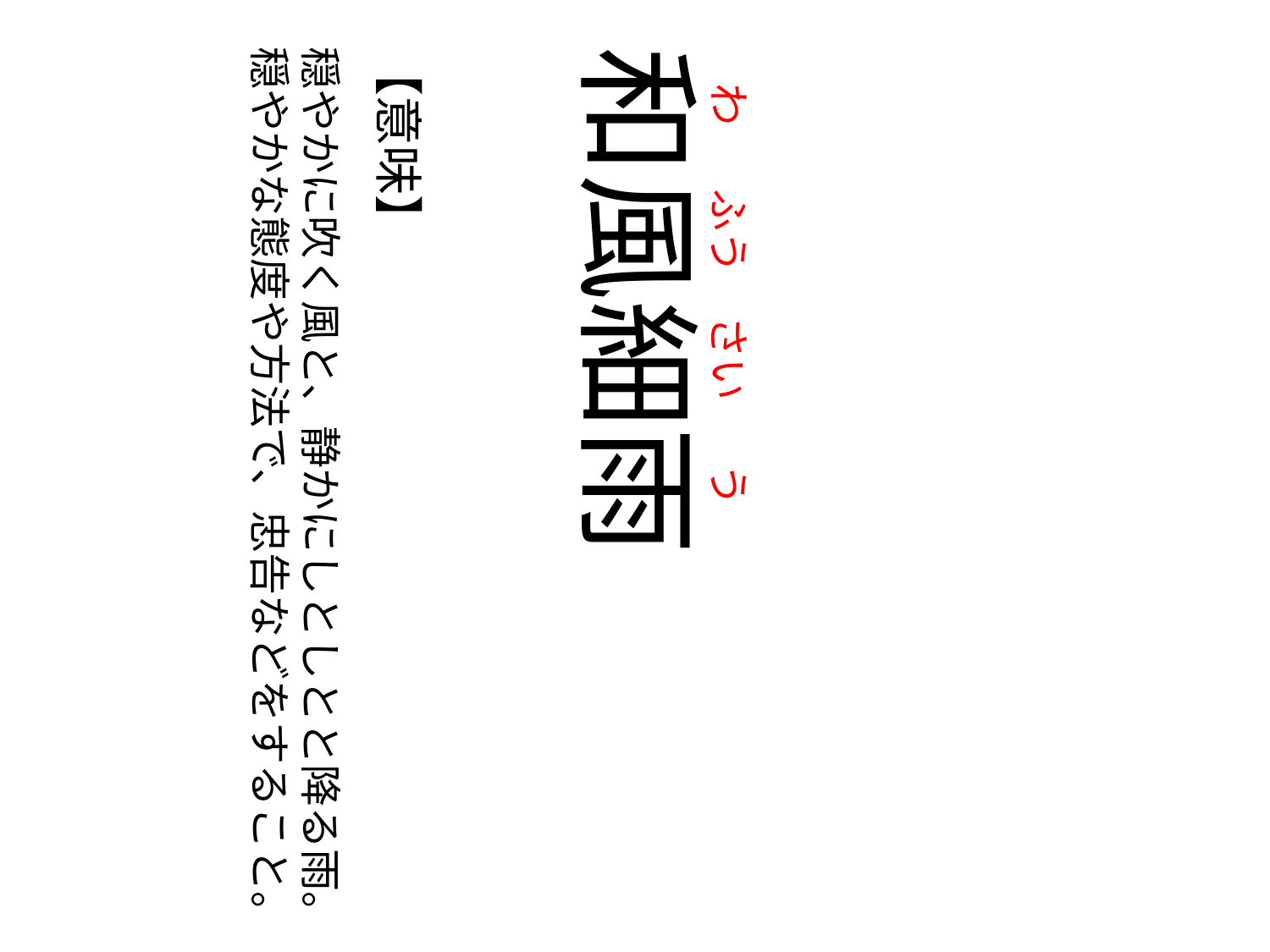

わ
の
ふう
の
さい
の
う
穏やかに吹く風と、静かにしとしとと降る雨。
穏やかな態度や方法で、忠告などをすること。
【意味】
和風細雨